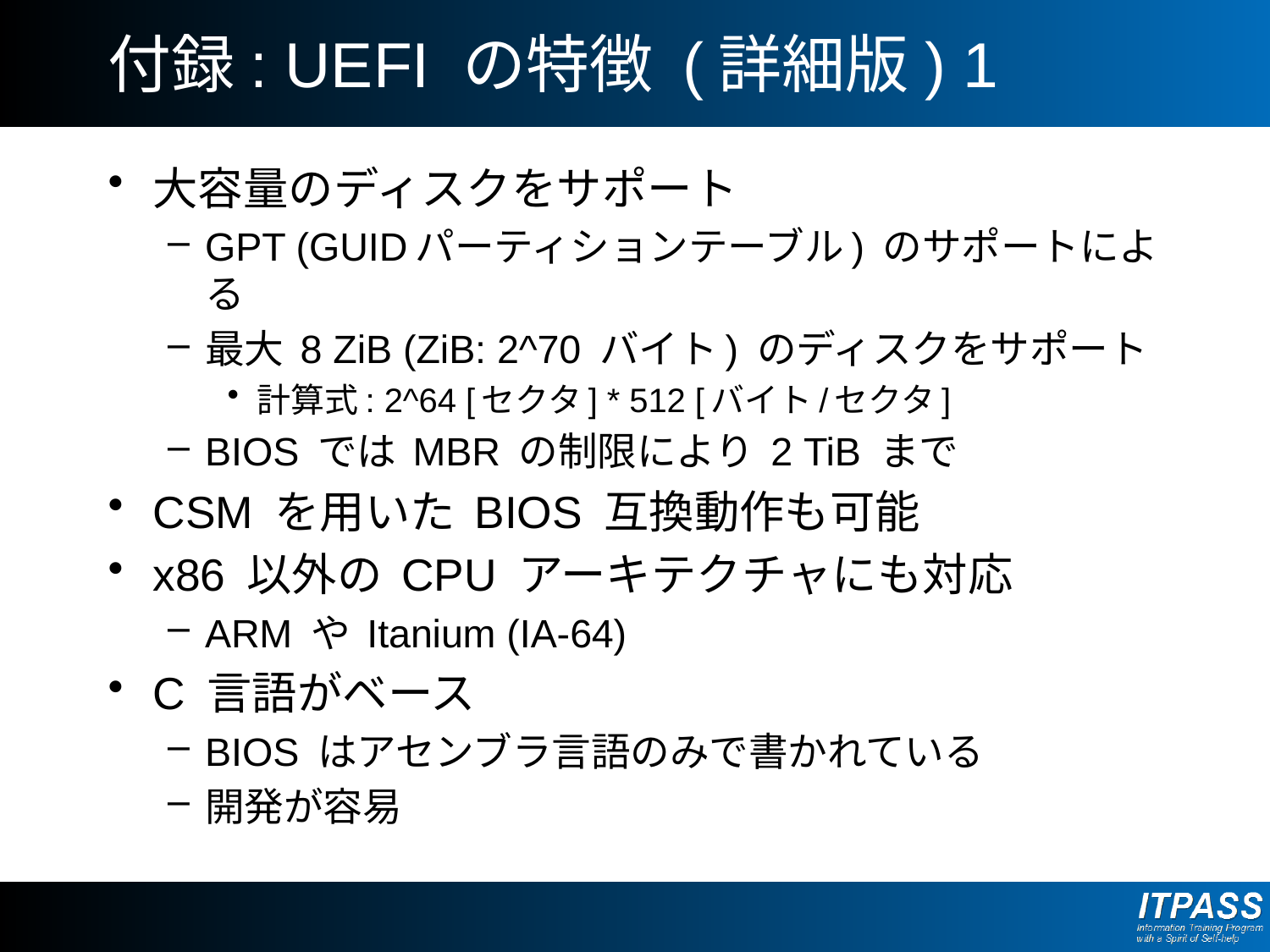

# 付録: UEFI の特徴 (詳細版) 1
大容量のディスクをサポート
GPT (GUIDパーティションテーブル) のサポートによる
最大 8 ZiB (ZiB: 2^70 バイト) のディスクをサポート
計算式: 2^64 [セクタ] * 512 [バイト/セクタ]
BIOS では MBR の制限により 2 TiB まで
CSM を用いた BIOS 互換動作も可能
x86 以外の CPU アーキテクチャにも対応
ARM や Itanium (IA-64)
C 言語がベース
BIOS はアセンブラ言語のみで書かれている
開発が容易